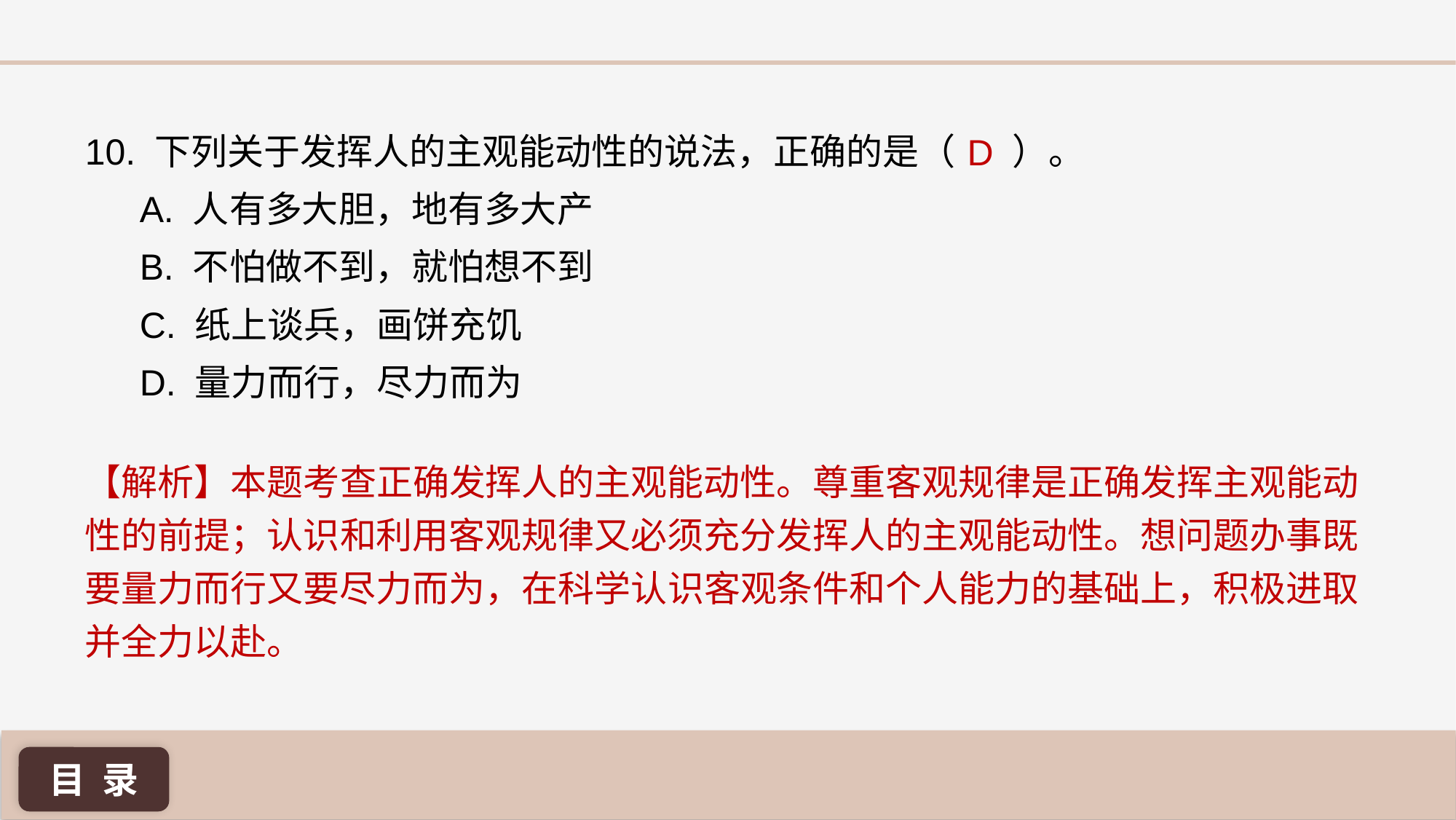

D
10. 下列关于发挥人的主观能动性的说法，正确的是（       ）。
A. 人有多大胆，地有多大产
B. 不怕做不到，就怕想不到
C. 纸上谈兵，画饼充饥
D. 量力而行，尽力而为
【解析】本题考查正确发挥人的主观能动性。尊重客观规律是正确发挥主观能动性的前提；认识和利用客观规律又必须充分发挥人的主观能动性。想问题办事既要量力而行又要尽力而为，在科学认识客观条件和个人能力的基础上，积极进取并全力以赴。